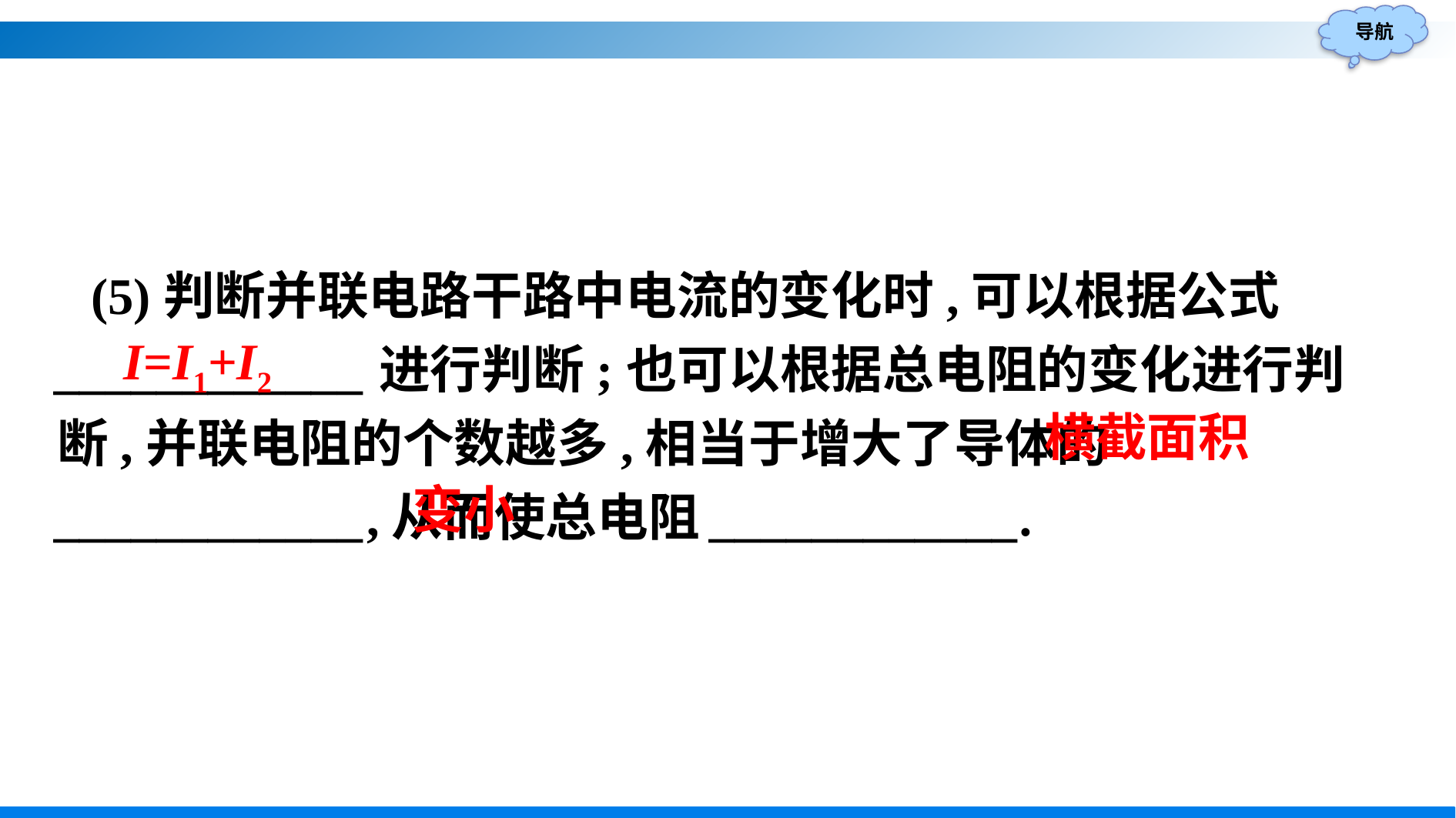

(5)判断并联电路干路中电流的变化时,可以根据公式____________进行判断;也可以根据总电阻的变化进行判断,并联电阻的个数越多,相当于增大了导体的____________,从而使总电阻____________.
I=I1+I2
横截面积
变小